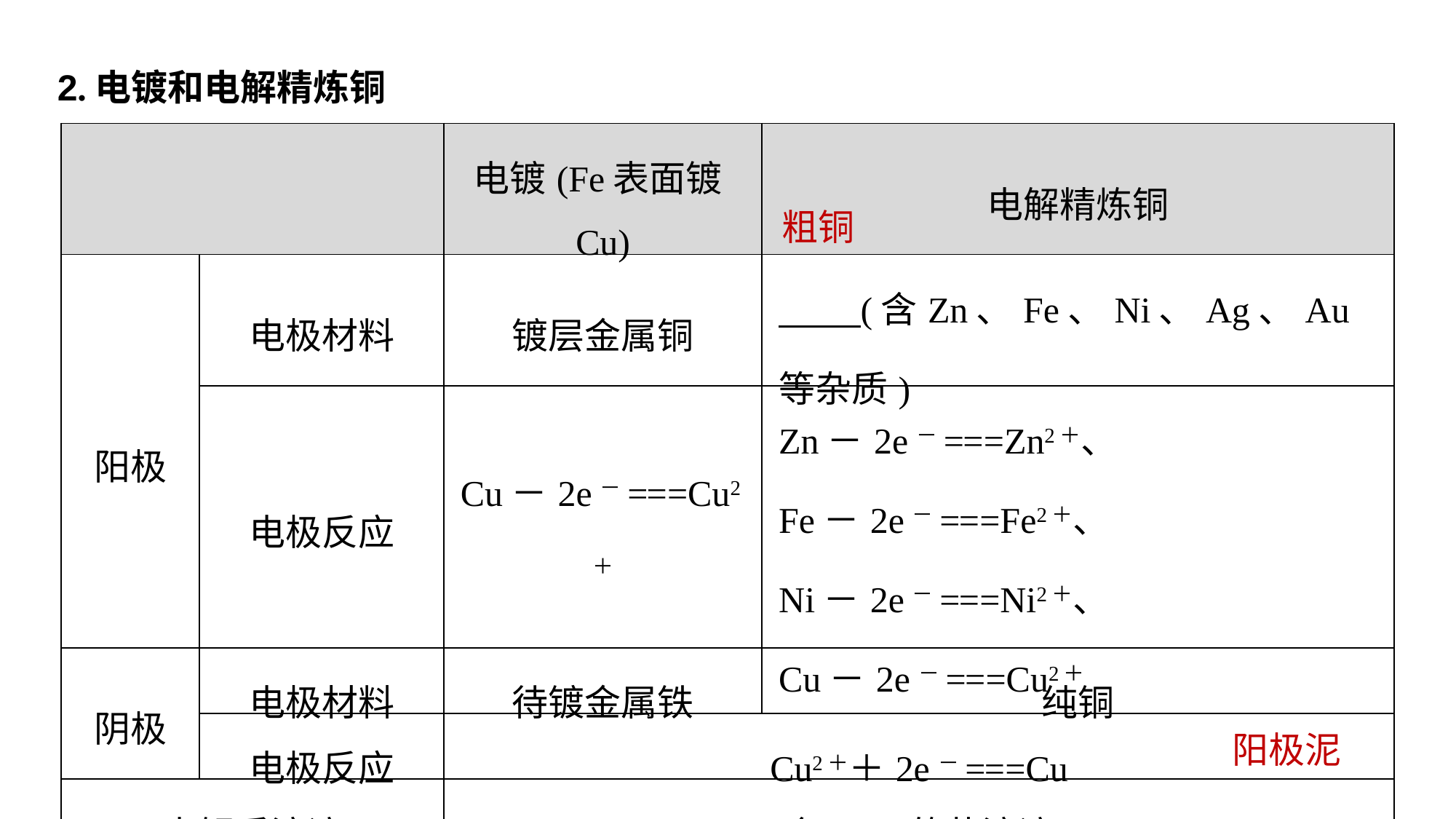

2.电镀和电解精炼铜
|  |  | 电镀(Fe表面镀Cu) | 电解精炼铜 |
| --- | --- | --- | --- |
| 阳极 | 电极材料 | 镀层金属铜 | (含Zn、Fe、Ni、Ag、Au等杂质) |
|  | 电极反应 | Cu－2e－===Cu2＋ | Zn－2e－===Zn2＋、 Fe－2e－===Fe2＋、 Ni－2e－===Ni2＋、 Cu－2e－===Cu2＋ |
| 阴极 | 电极材料 | 待镀金属铁 | 纯铜 |
|  | 电极反应 | Cu2＋＋2e－===Cu |  |
| 电解质溶液 |  | 含Cu2＋的盐溶液 |  |
| 注：电解精炼铜时，粗铜中Ag、Au等不反应，沉积在电解池底部形成\_\_\_\_\_\_\_ |  |  |  |
粗铜
阳极泥